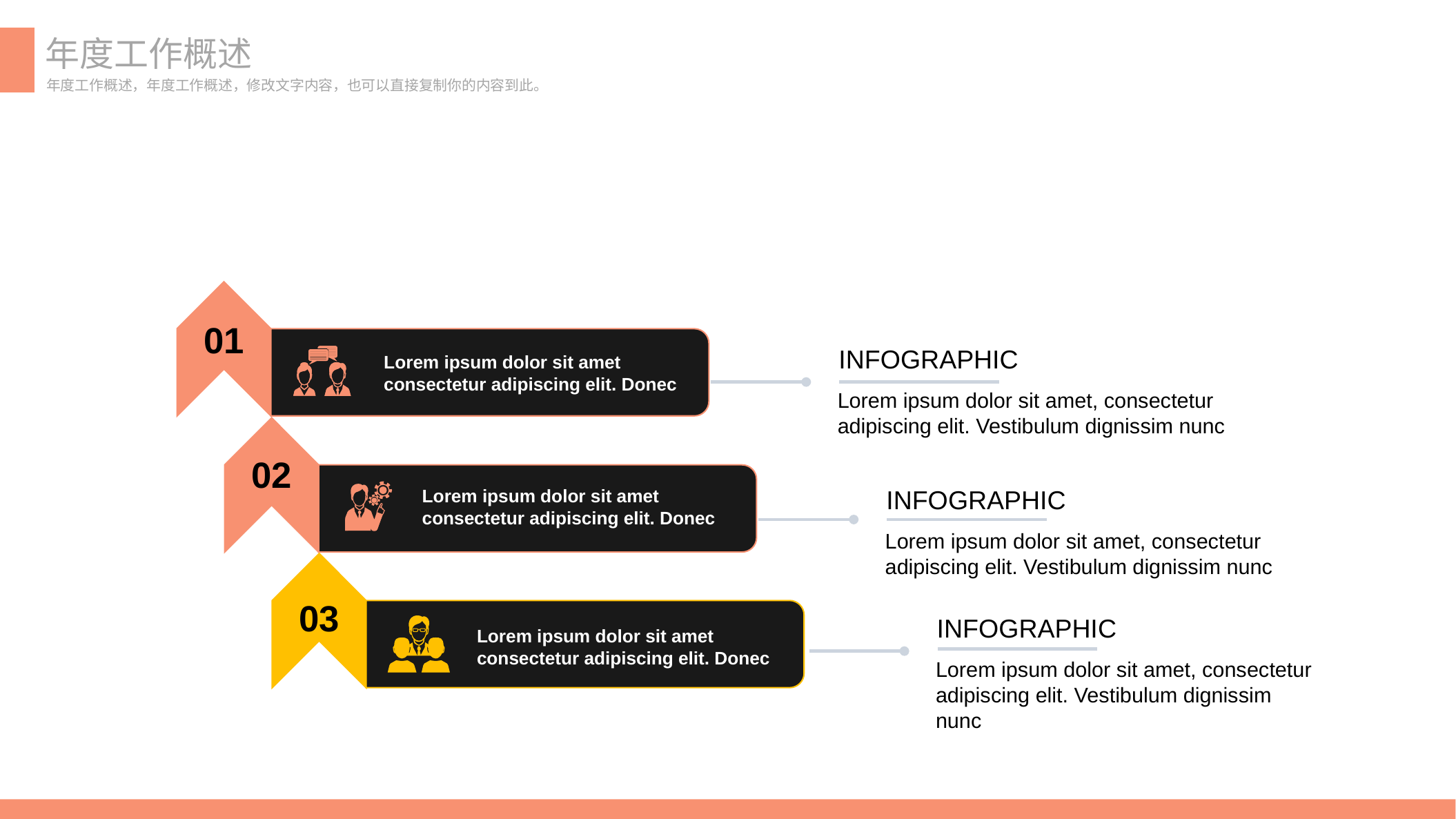

年度工作概述
年度工作概述，年度工作概述，修改文字内容，也可以直接复制你的内容到此。

01

Lorem ipsum dolor sit amet consectetur adipiscing elit. Donec

INFOGRAPHIC
Lorem ipsum dolor sit amet, consectetur adipiscing elit. Vestibulum dignissim nunc

02
Lorem ipsum dolor sit amet consectetur adipiscing elit. Donec

INFOGRAPHIC
Lorem ipsum dolor sit amet, consectetur adipiscing elit. Vestibulum dignissim nunc

03

Lorem ipsum dolor sit amet consectetur adipiscing elit. Donec
INFOGRAPHIC
Lorem ipsum dolor sit amet, consectetur adipiscing elit. Vestibulum dignissim nunc